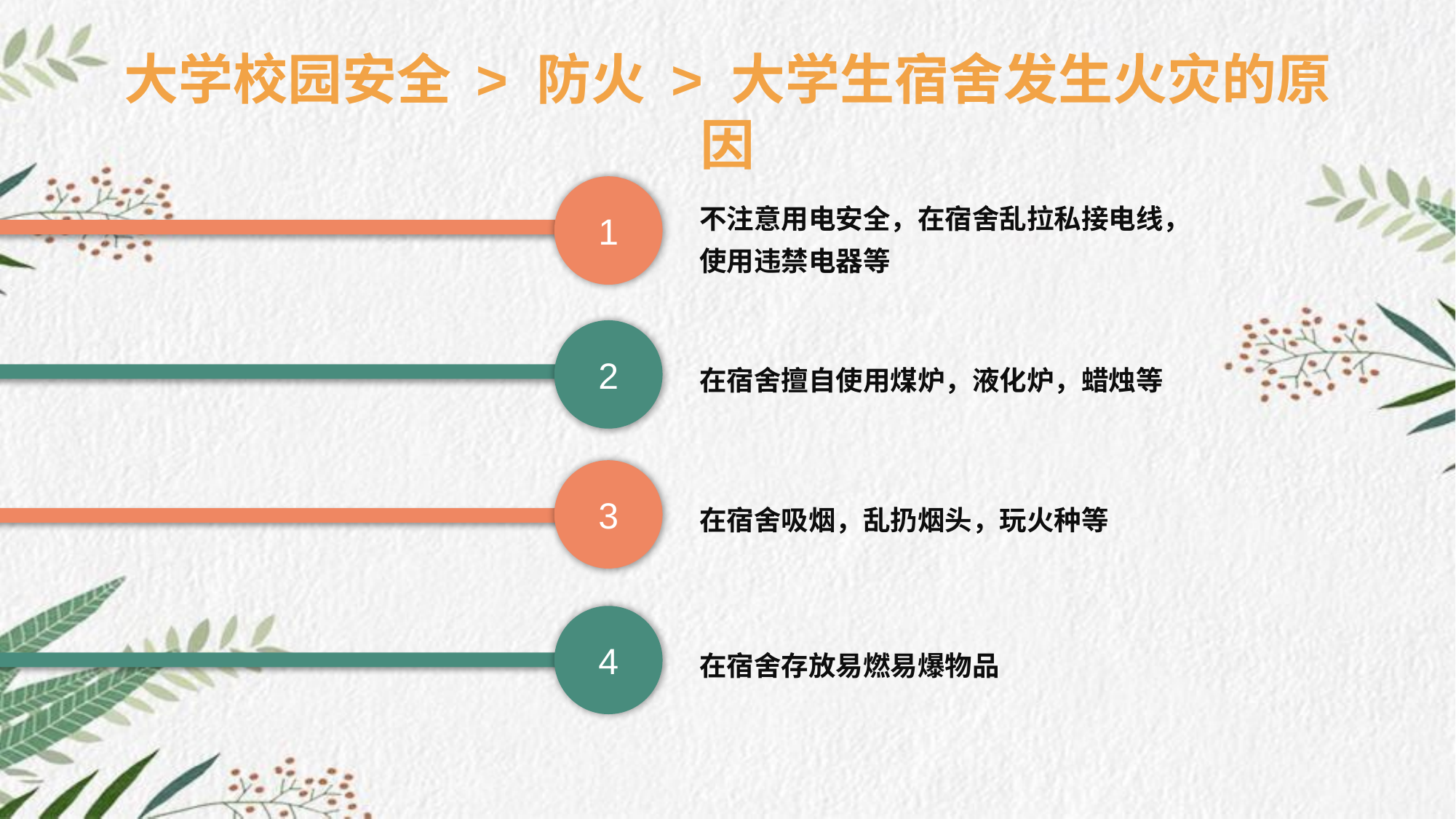

大学校园安全 > 防火 > 大学生宿舍发生火灾的原因
1
不注意用电安全，在宿舍乱拉私接电线，使用违禁电器等

2
在宿舍擅自使用煤炉，液化炉，蜡烛等

3
在宿舍吸烟，乱扔烟头，玩火种等

4
在宿舍存放易燃易爆物品